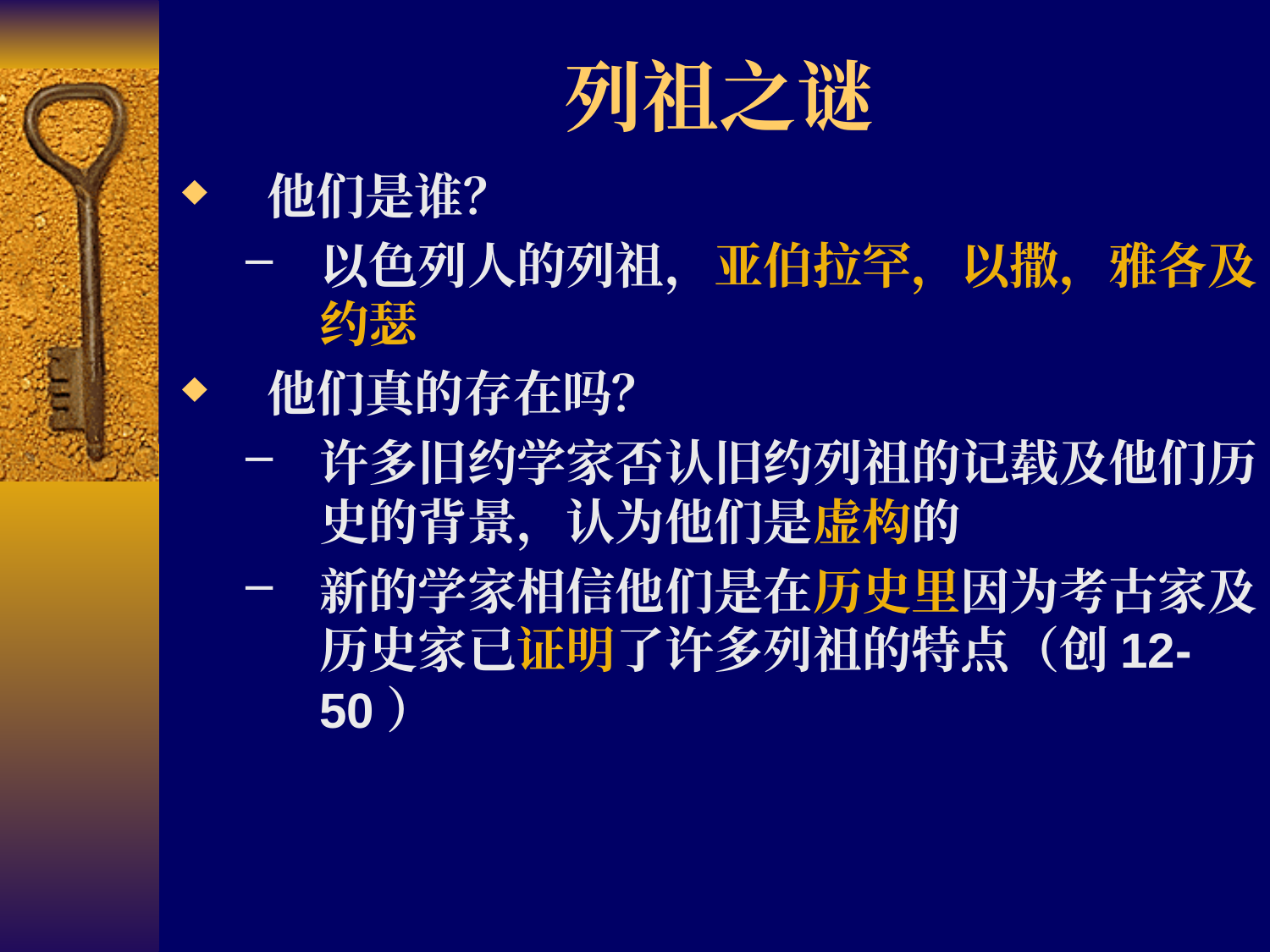

# 列祖之谜
他们是谁？
以色列人的列祖，亚伯拉罕，以撒，雅各及约瑟
他们真的存在吗？
许多旧约学家否认旧约列祖的记载及他们历史的背景，认为他们是虚构的
新的学家相信他们是在历史里因为考古家及历史家已证明了许多列祖的特点（创12-50）